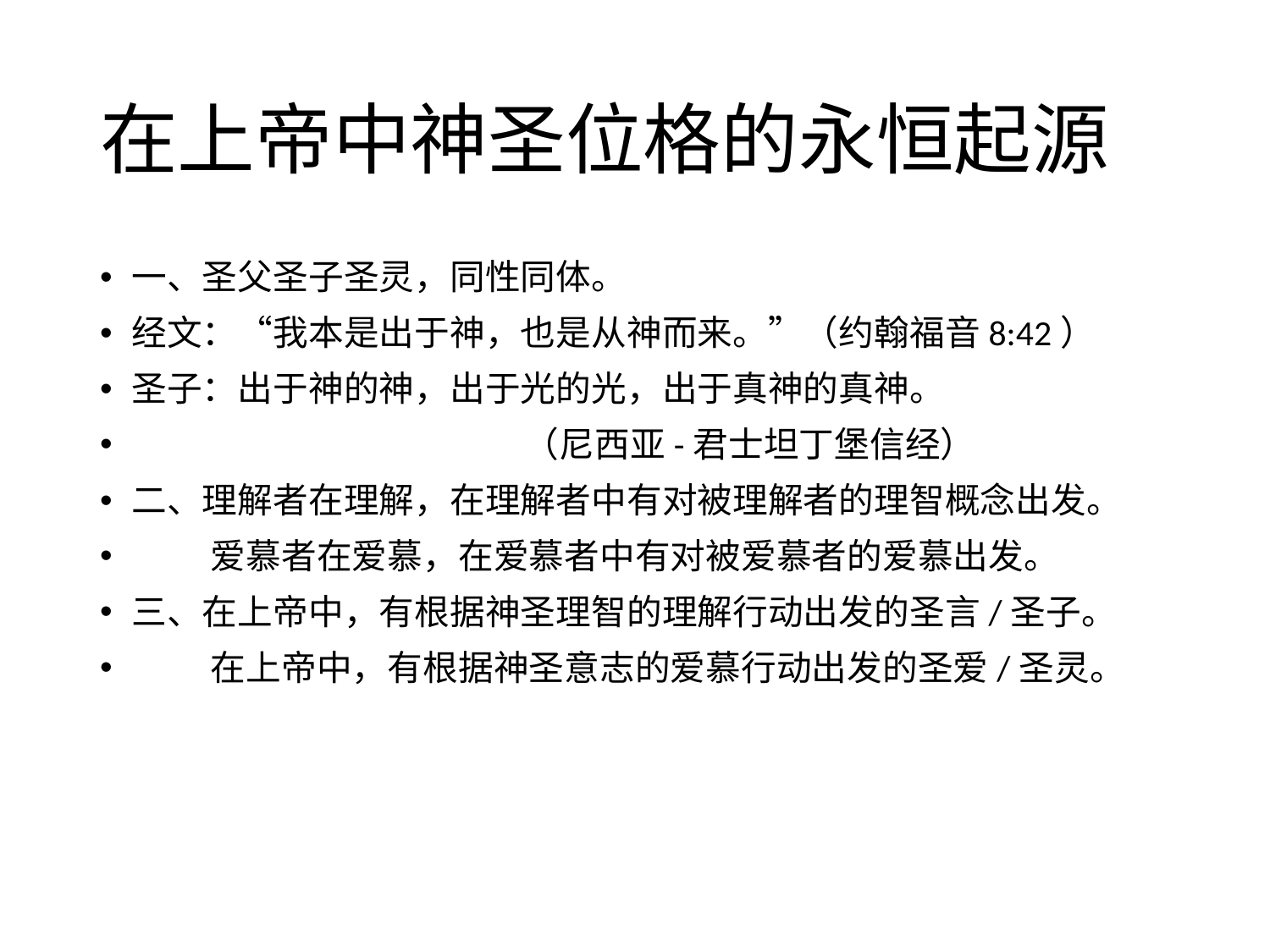

# 在上帝中神圣位格的永恒起源
一、圣父圣子圣灵，同性同体。
经文：“我本是出于神，也是从神而来。”（约翰福音8:42）
圣子：出于神的神，出于光的光，出于真神的真神。
                                                 （尼西亚-君士坦丁堡信经）
二、理解者在理解，在理解者中有对被理解者的理智概念出发。
         爱慕者在爱慕，在爱慕者中有对被爱慕者的爱慕出发。
三、在上帝中，有根据神圣理智的理解行动出发的圣言/圣子。
         在上帝中，有根据神圣意志的爱慕行动出发的圣爱/圣灵。